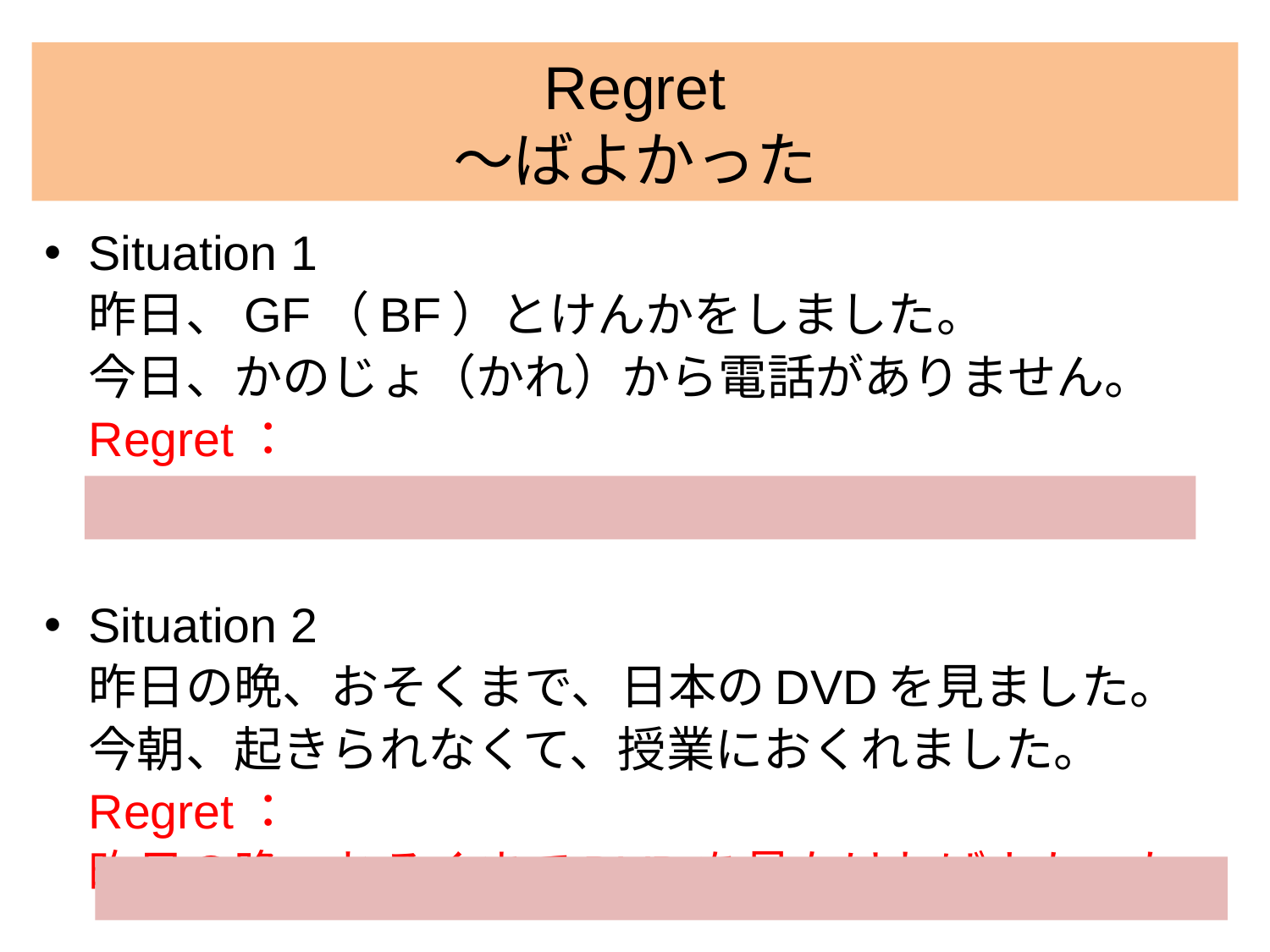

# Regret ～ばよかった
Situation 1
	昨日、GF（BF）とけんかをしました。
	今日、かのじょ（かれ）から電話がありません。
	Regret：
	昨日、GF（BF)とけんかをしなければよかった。

Situation 2
	昨日の晩、おそくまで、日本のDVDを見ました。
	今朝、起きられなくて、授業におくれました。
	Regret：
	昨日の晩、おそくまでDVDを見なければよかった。